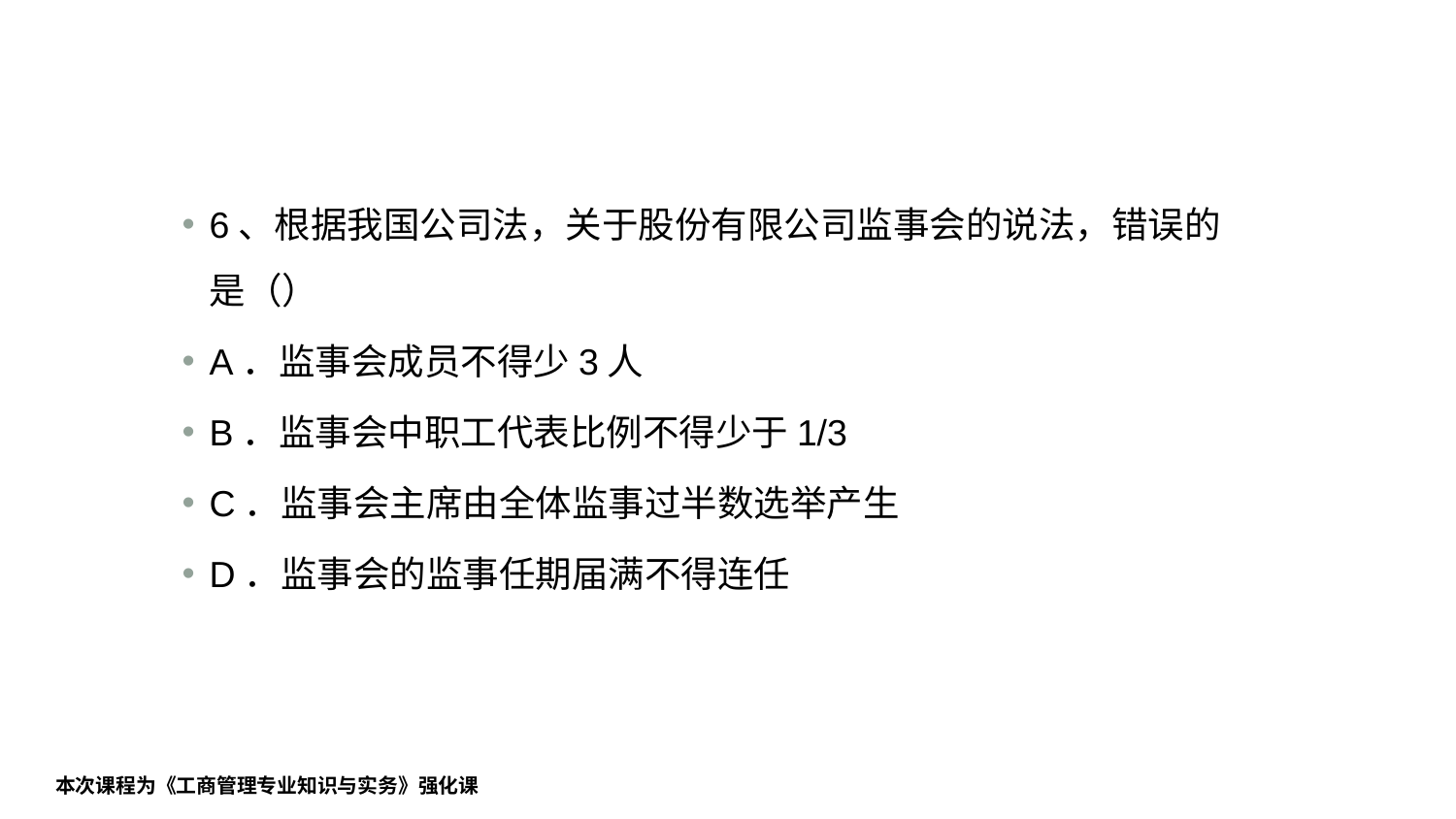

#
6、根据我国公司法，关于股份有限公司监事会的说法，错误的是（）
A．监事会成员不得少3人
B．监事会中职工代表比例不得少于1/3
C．监事会主席由全体监事过半数选举产生
D．监事会的监事任期届满不得连任